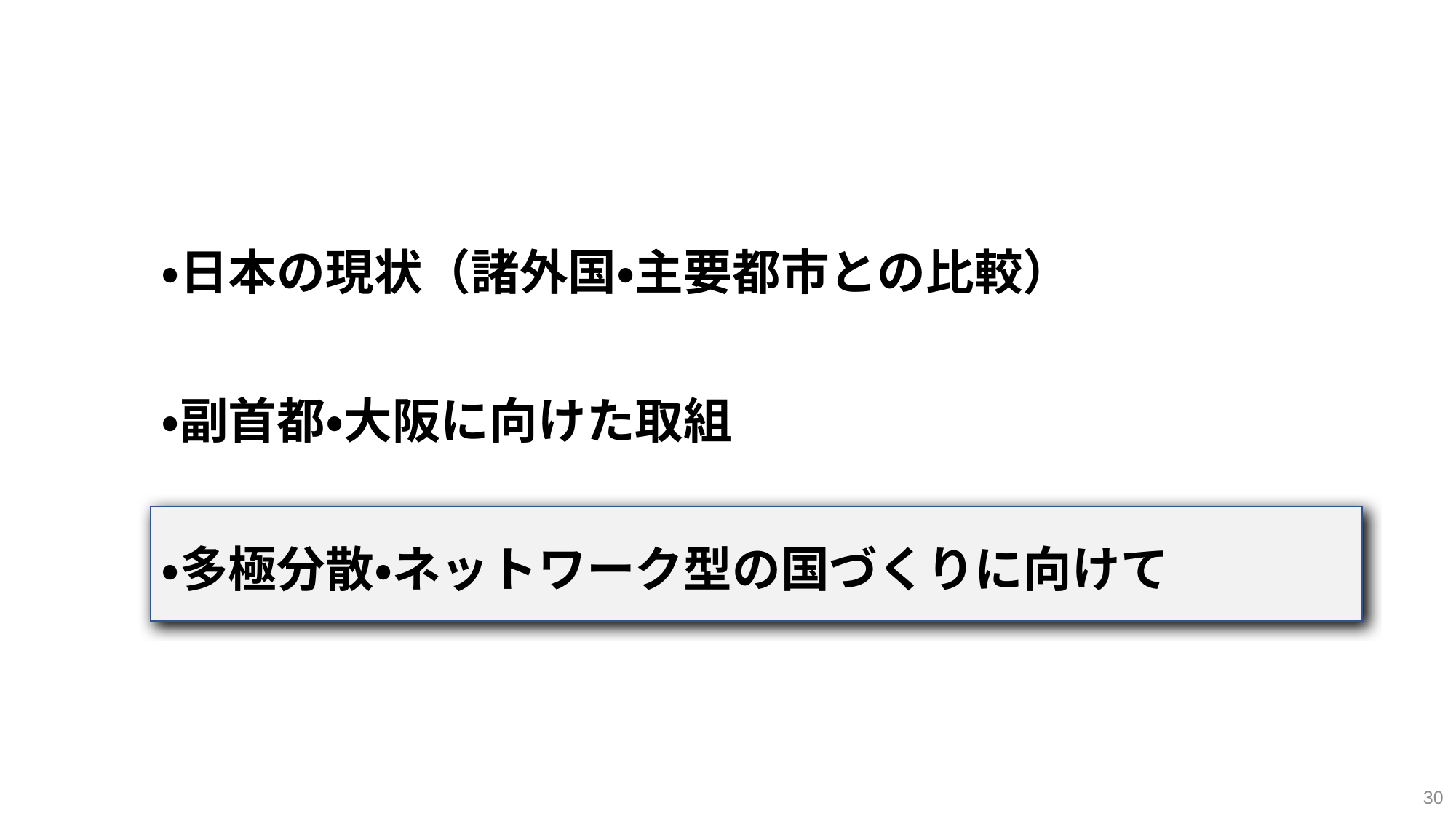

・日本の現状（諸外国・主要都市との比較）
・副首都・大阪に向けた取組
・多極分散・ネットワーク型の国づくりに向けて

30